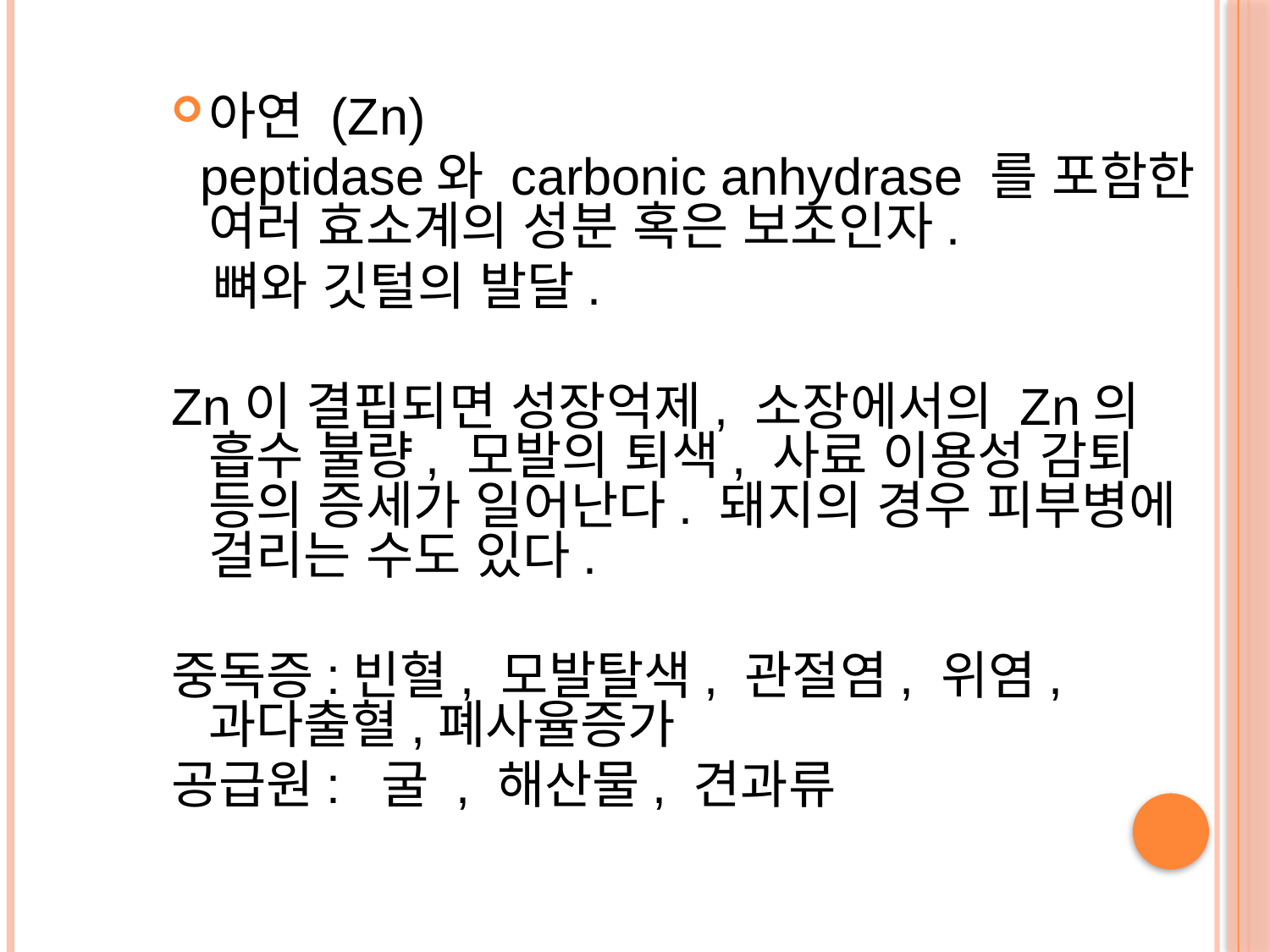

아연 (Zn)
  peptidase와 carbonic anhydrase 를 포함한 여러 효소계의 성분 혹은 보조인자.
  뼈와 깃털의 발달.

Zn이 결핍되면 성장억제, 소장에서의 Zn의 흡수 불량, 모발의 퇴색, 사료 이용성 감퇴 등의 증세가 일어난다. 돼지의 경우 피부병에 걸리는 수도 있다.

중독증:빈혈, 모발탈색, 관절염, 위염, 과다출혈,폐사율증가
공급원:  굴 , 해산물, 견과류